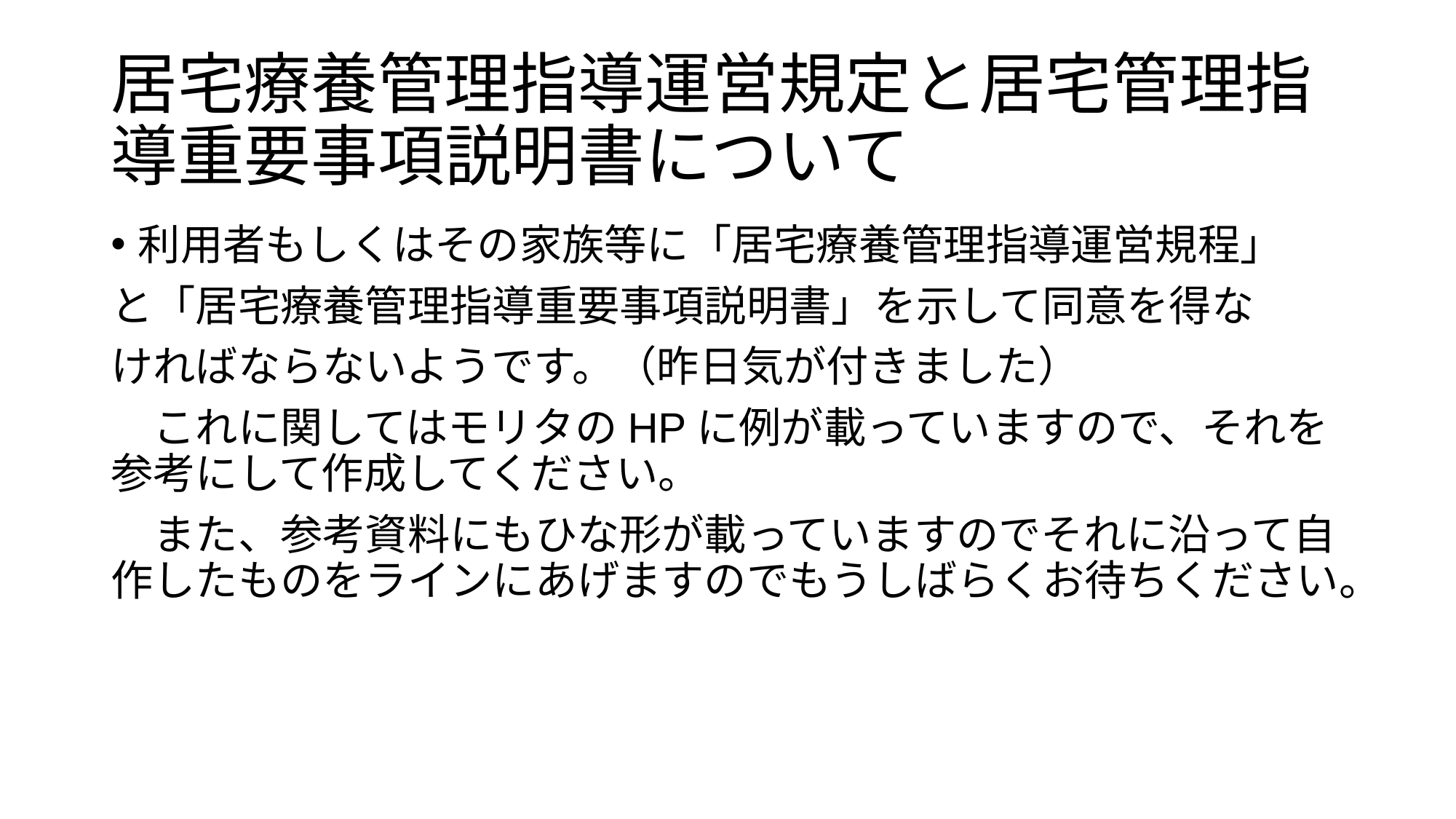

# 居宅療養管理指導運営規定と居宅管理指導重要事項説明書について
利用者もしくはその家族等に「居宅療養管理指導運営規程」
と「居宅療養管理指導重要事項説明書」を示して同意を得な
ければならないようです。（昨日気が付きました）
　これに関してはモリタのHPに例が載っていますので、それを参考にして作成してください。
　また、参考資料にもひな形が載っていますのでそれに沿って自作したものをラインにあげますのでもうしばらくお待ちください。